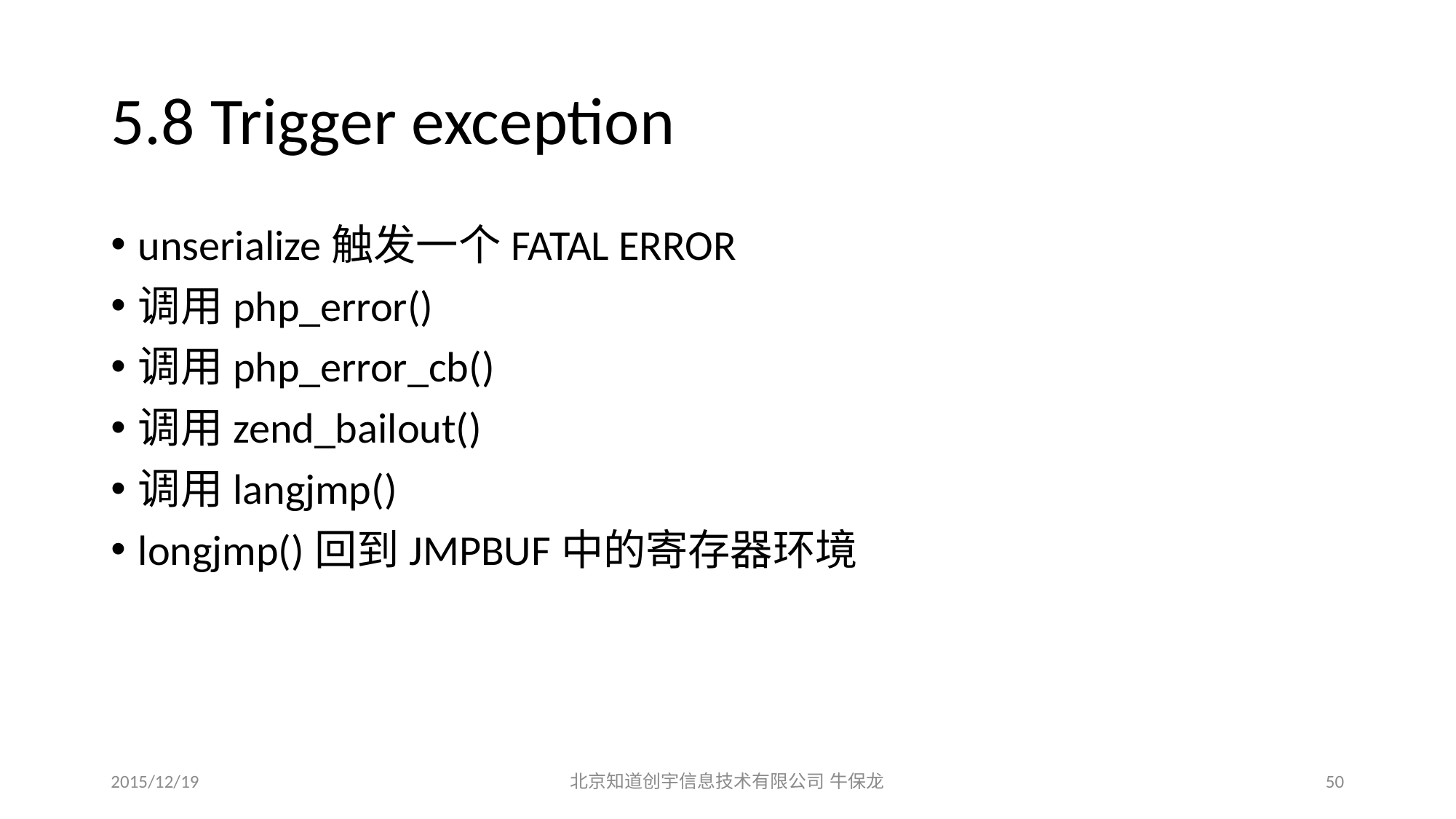

# 5.8 Trigger exception
unserialize触发一个FATAL ERROR
调用php_error()
调用php_error_cb()
调用zend_bailout()
调用langjmp()
longjmp()回到JMPBUF中的寄存器环境

2015/12/19
北京知道创宇信息技术有限公司 牛保龙
50